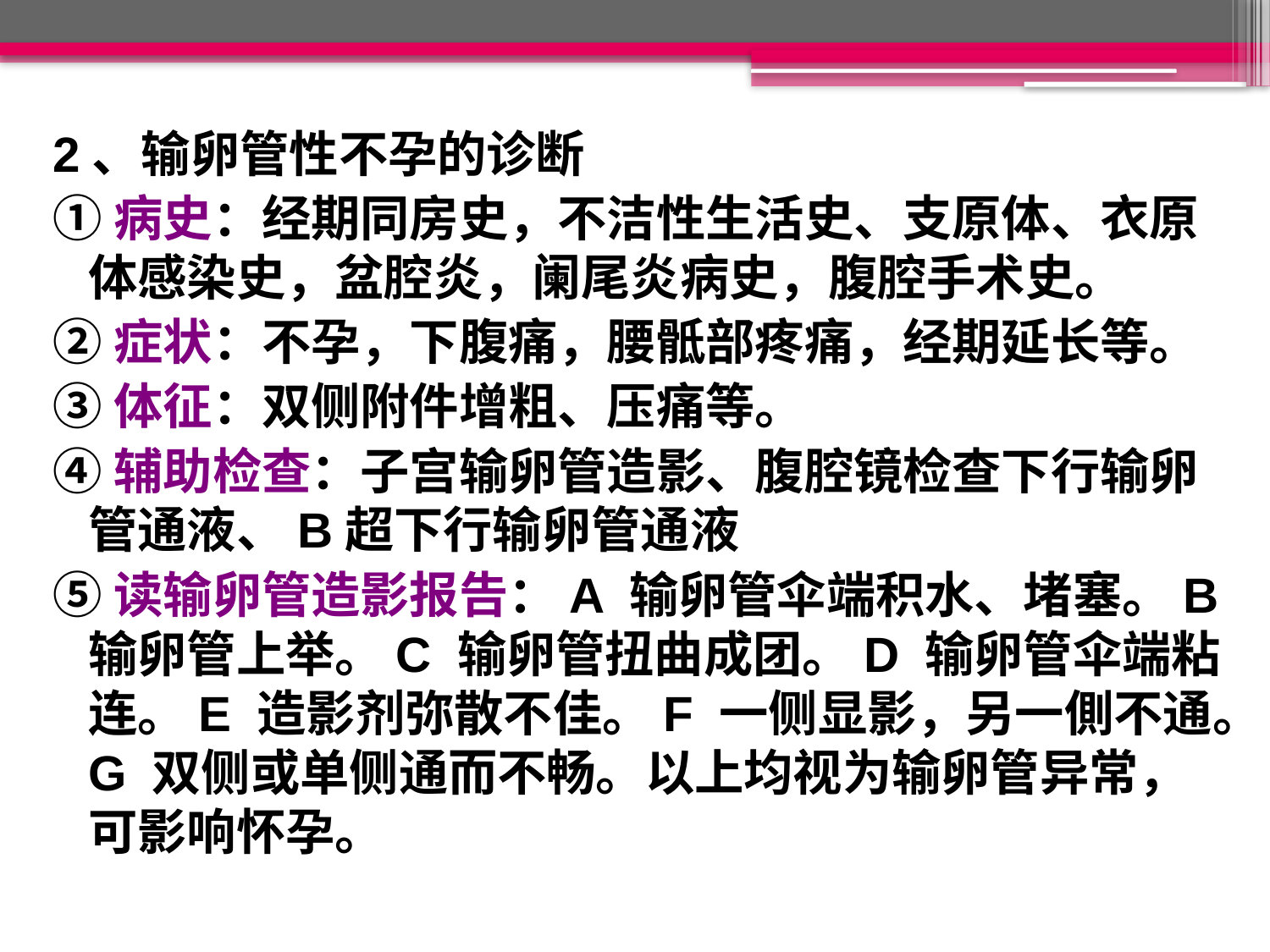

2、输卵管性不孕的诊断
①病史：经期同房史，不洁性生活史、支原体、衣原体感染史，盆腔炎，阑尾炎病史，腹腔手术史。
②症状：不孕，下腹痛，腰骶部疼痛，经期延长等。
③体征：双侧附件增粗、压痛等。
④辅助检查：子宫输卵管造影、腹腔镜检查下行输卵管通液、B超下行输卵管通液
⑤读输卵管造影报告：A 输卵管伞端积水、堵塞。B 输卵管上举。C 输卵管扭曲成团。D 输卵管伞端粘连。E 造影剂弥散不佳。F 一侧显影，另一側不通。G 双侧或单侧通而不畅。以上均视为输卵管异常，可影响怀孕。